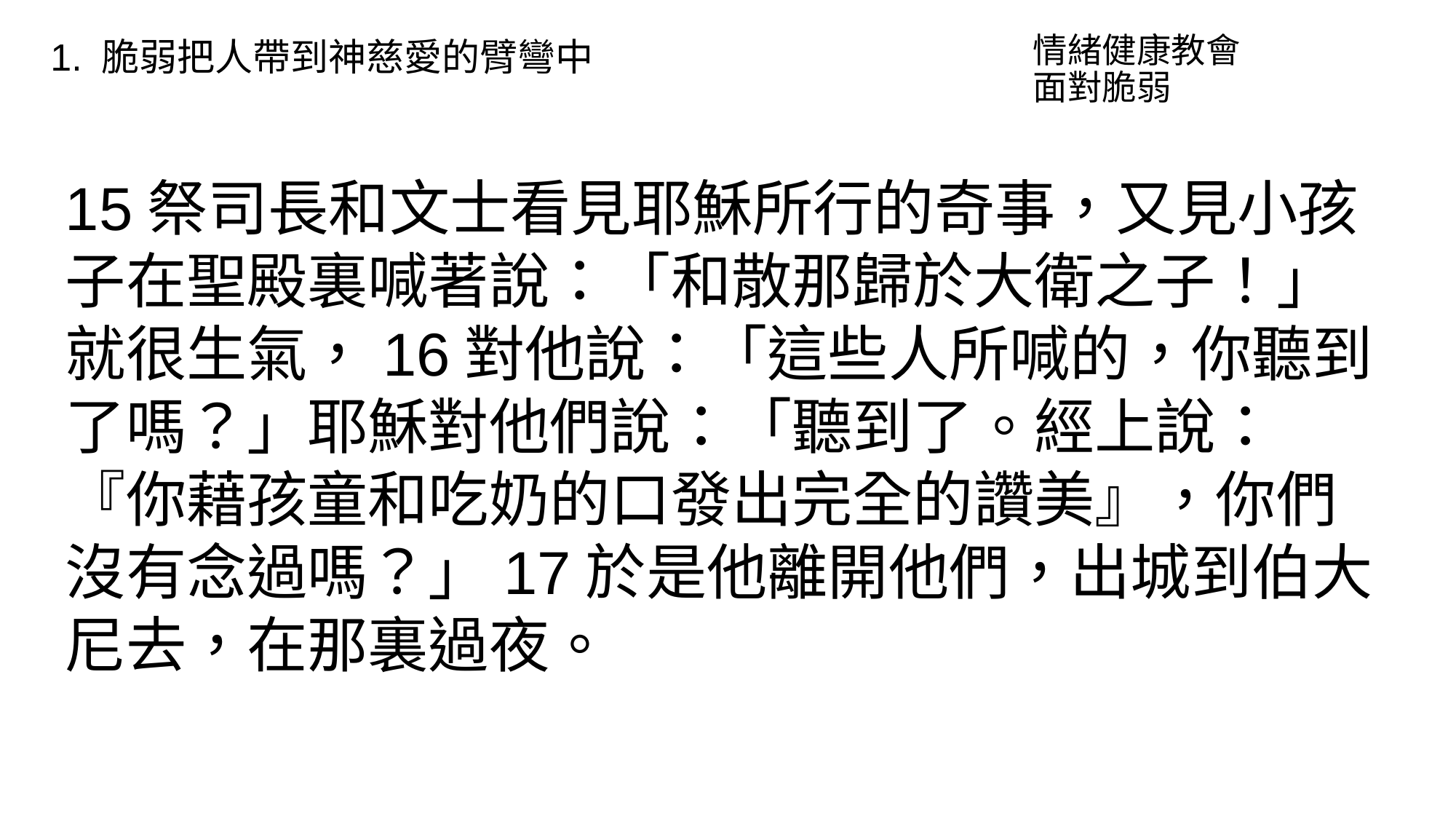

情緒健康教會
面對脆弱
1. 脆弱把人帶到神慈愛的臂彎中
15祭司長和文士看見耶穌所行的奇事，又見小孩子在聖殿裏喊著說：「和散那歸於大衛之子！」就很生氣，16對他說：「這些人所喊的，你聽到了嗎？」耶穌對他們說：「聽到了。經上說：『你藉孩童和吃奶的口發出完全的讚美』，你們沒有念過嗎？」17於是他離開他們，出城到伯大尼去，在那裏過夜。